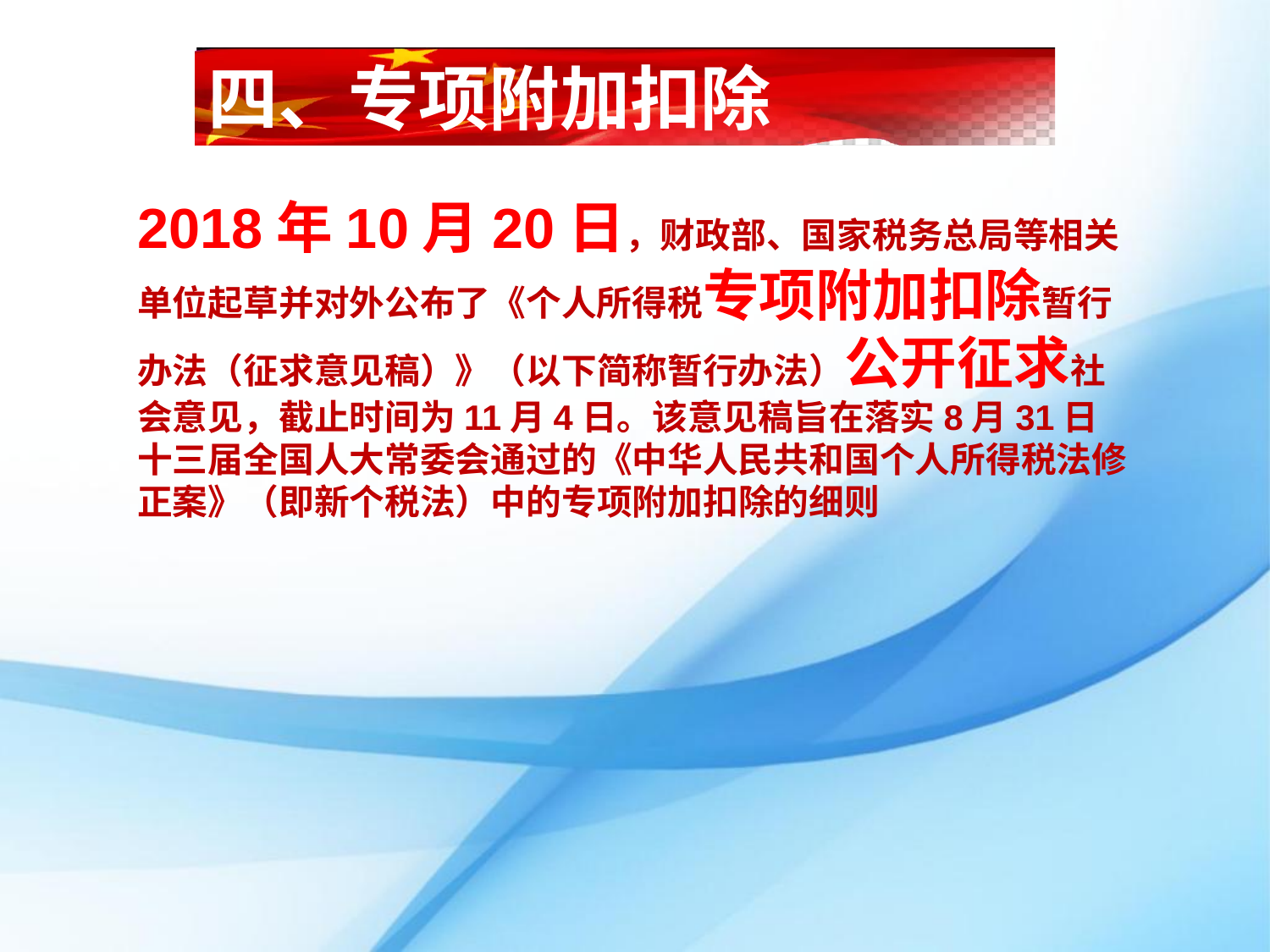

四、专项附加扣除
2018年10月20日，财政部、国家税务总局等相关单位起草并对外公布了《个人所得税专项附加扣除暂行办法（征求意见稿）》（以下简称暂行办法）公开征求社会意见，截止时间为11月4日。该意见稿旨在落实8月31日十三届全国人大常委会通过的《中华人民共和国个人所得税法修正案》（即新个税法）中的专项附加扣除的细则